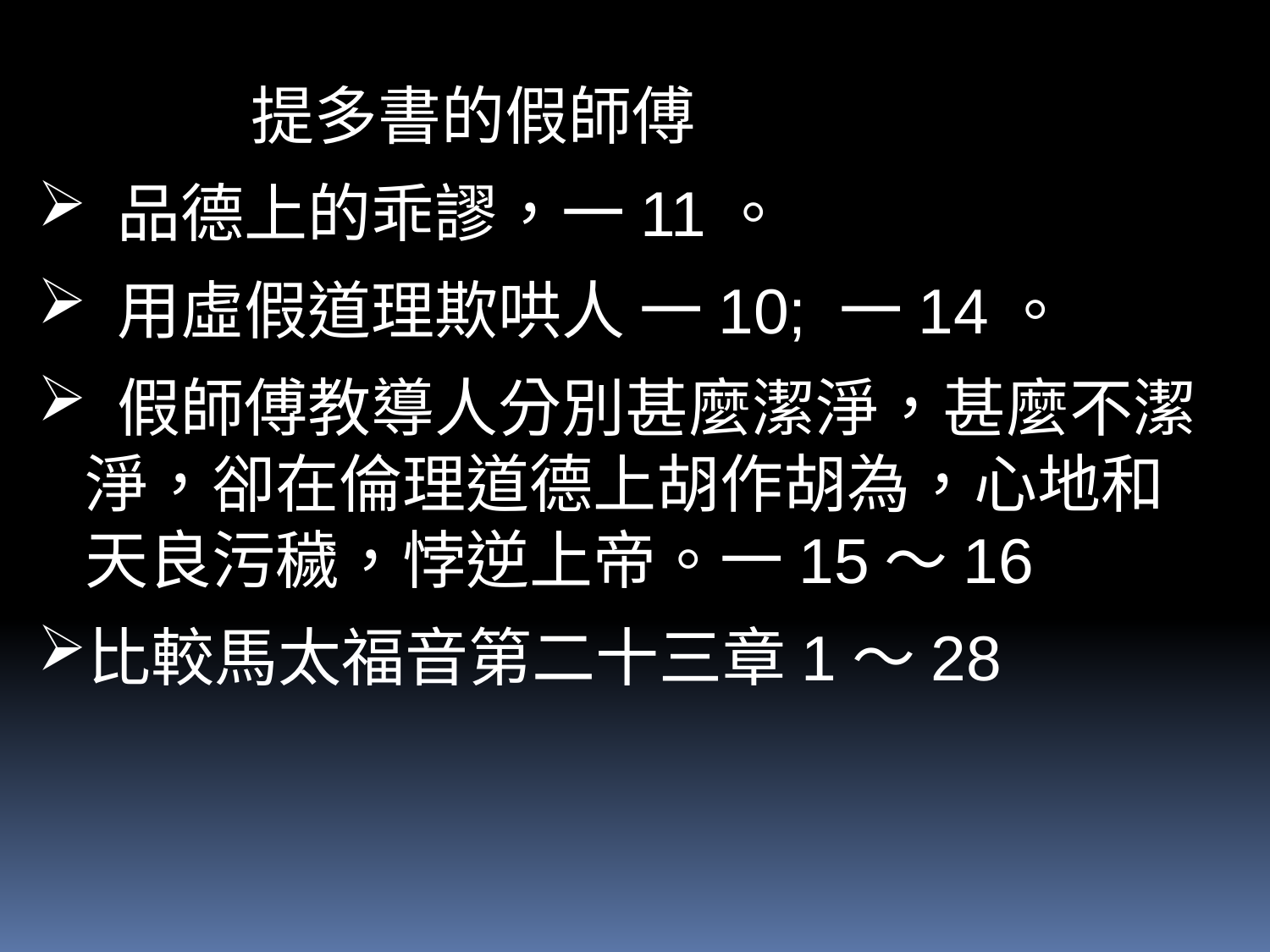

提多書的假師傅
 品德上的乖謬，一11。
 用虛假道理欺哄人 一10; 一14。
 假師傅教導人分別甚麼潔淨，甚麼不潔淨，卻在倫理道德上胡作胡為，心地和天良污穢，悖逆上帝。一15～16
比較馬太福音第二十三章1～28